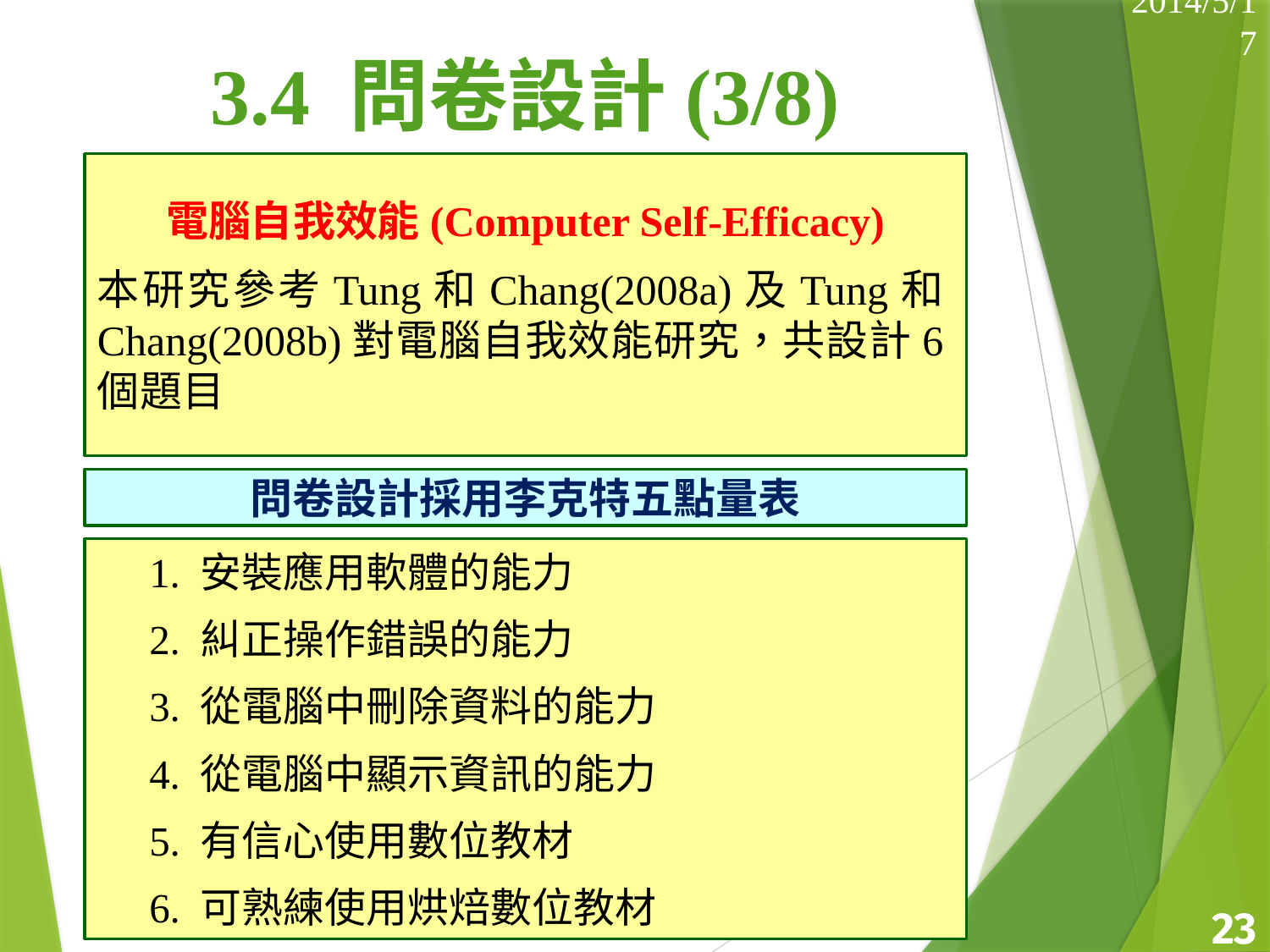

2014/5/17
# 3.4 問卷設計(3/8)
電腦自我效能(Computer Self-Efficacy)
本研究參考Tung和Chang(2008a)及Tung和Chang(2008b)對電腦自我效能研究，共設計6個題目
問卷設計採用李克特五點量表
     1. 安裝應用軟體的能力
     2. 糾正操作錯誤的能力
     3. 從電腦中刪除資料的能力
     4. 從電腦中顯示資訊的能力
     5. 有信心使用數位教材
     6. 可熟練使用烘焙數位教材
23